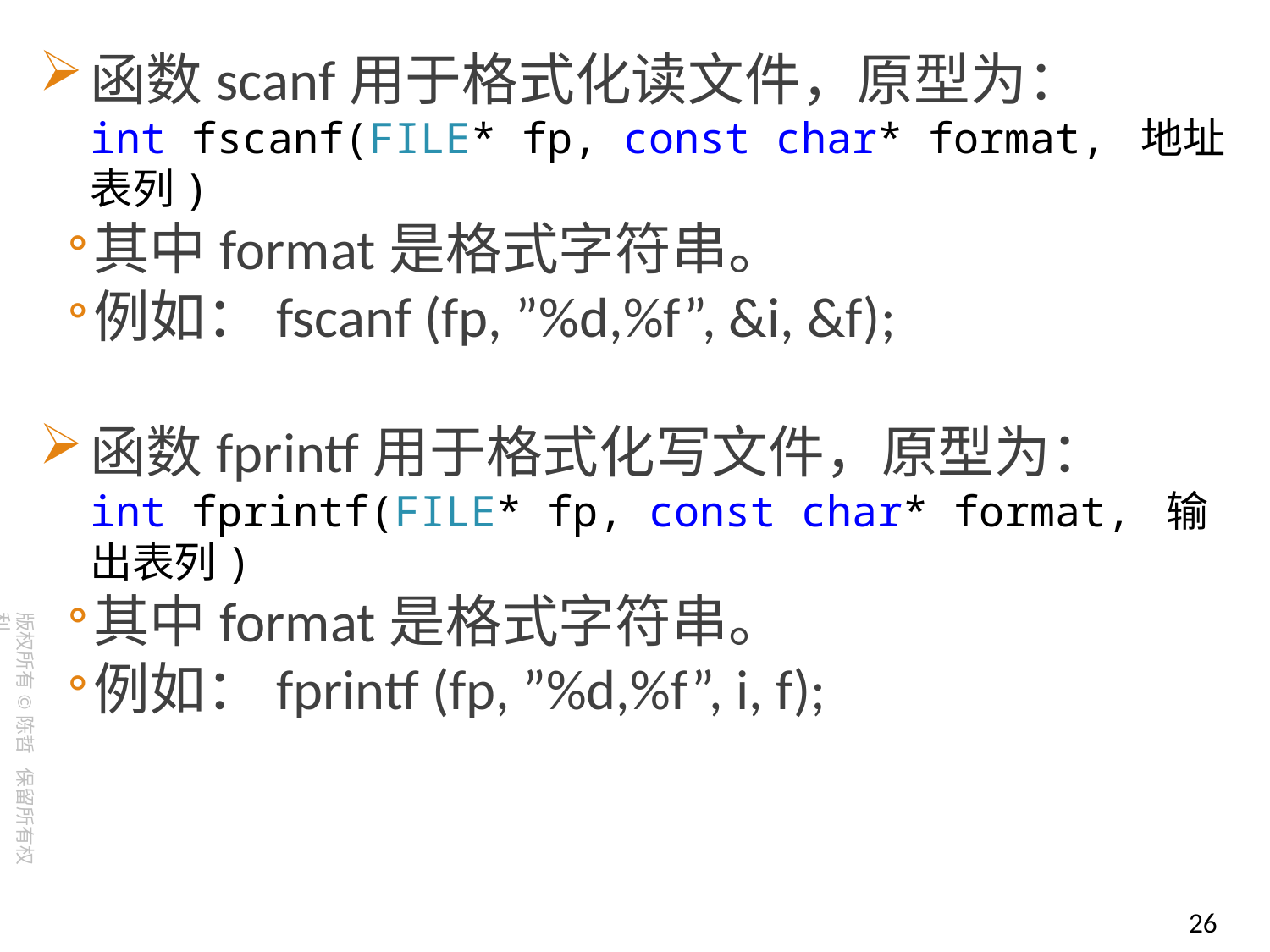

函数scanf用于格式化读文件，原型为：
int fscanf(FILE* fp, const char* format, 地址表列)
其中format是格式字符串。
例如：fscanf (fp, ”%d,%f”, &i, &f);

函数fprintf用于格式化写文件，原型为：
int fprintf(FILE* fp, const char* format, 输出表列)
其中format是格式字符串。
例如：fprintf (fp, ”%d,%f”, i, f);
26